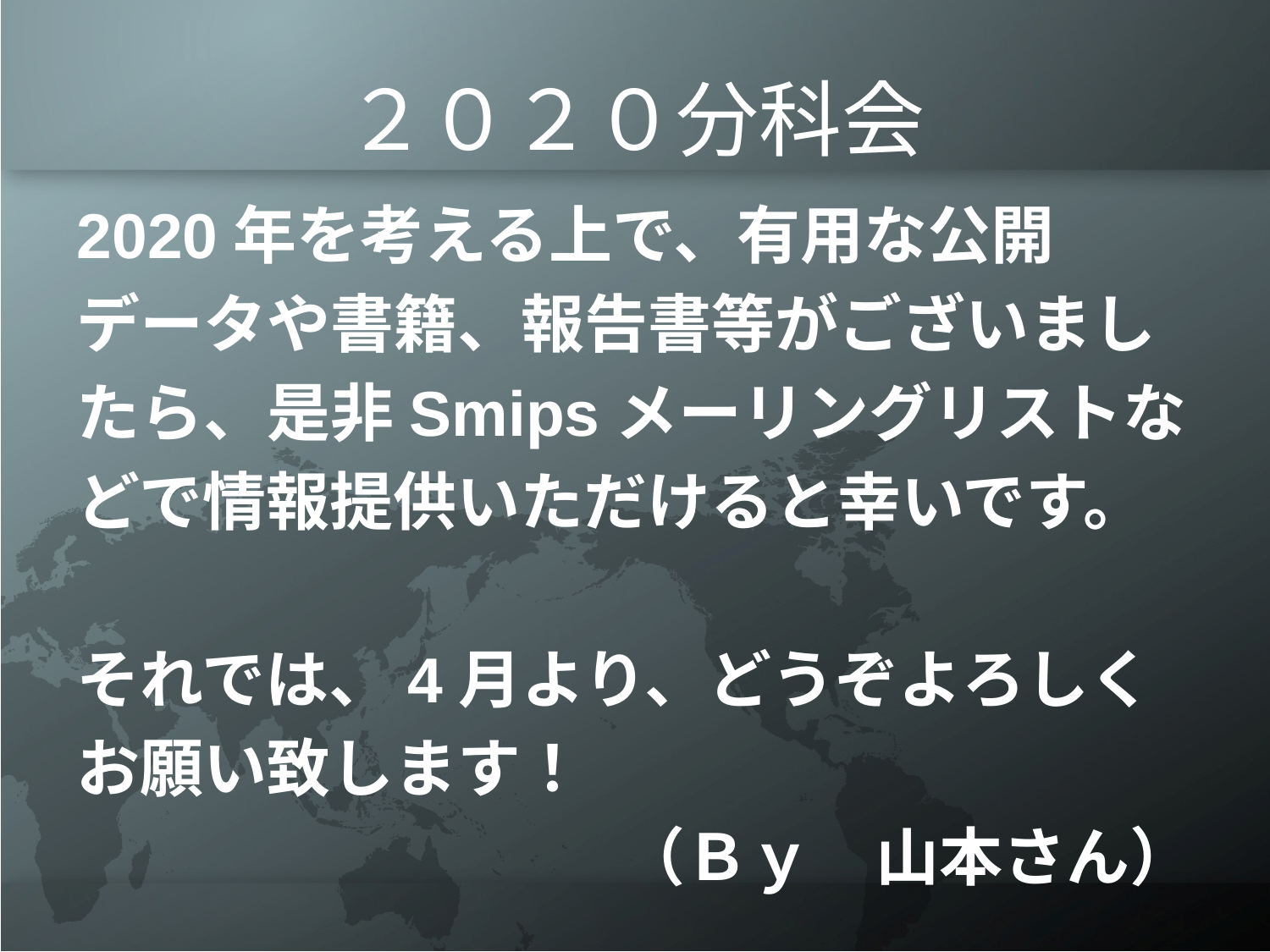

# ２０２０分科会
2020年を考える上で、有用な公開
データや書籍、報告書等がございまし
たら、是非Smipsメーリングリストな
どで情報提供いただけると幸いです。

それでは、4月より、どうぞよろしく
お願い致します！
（Ｂｙ　山本さん）